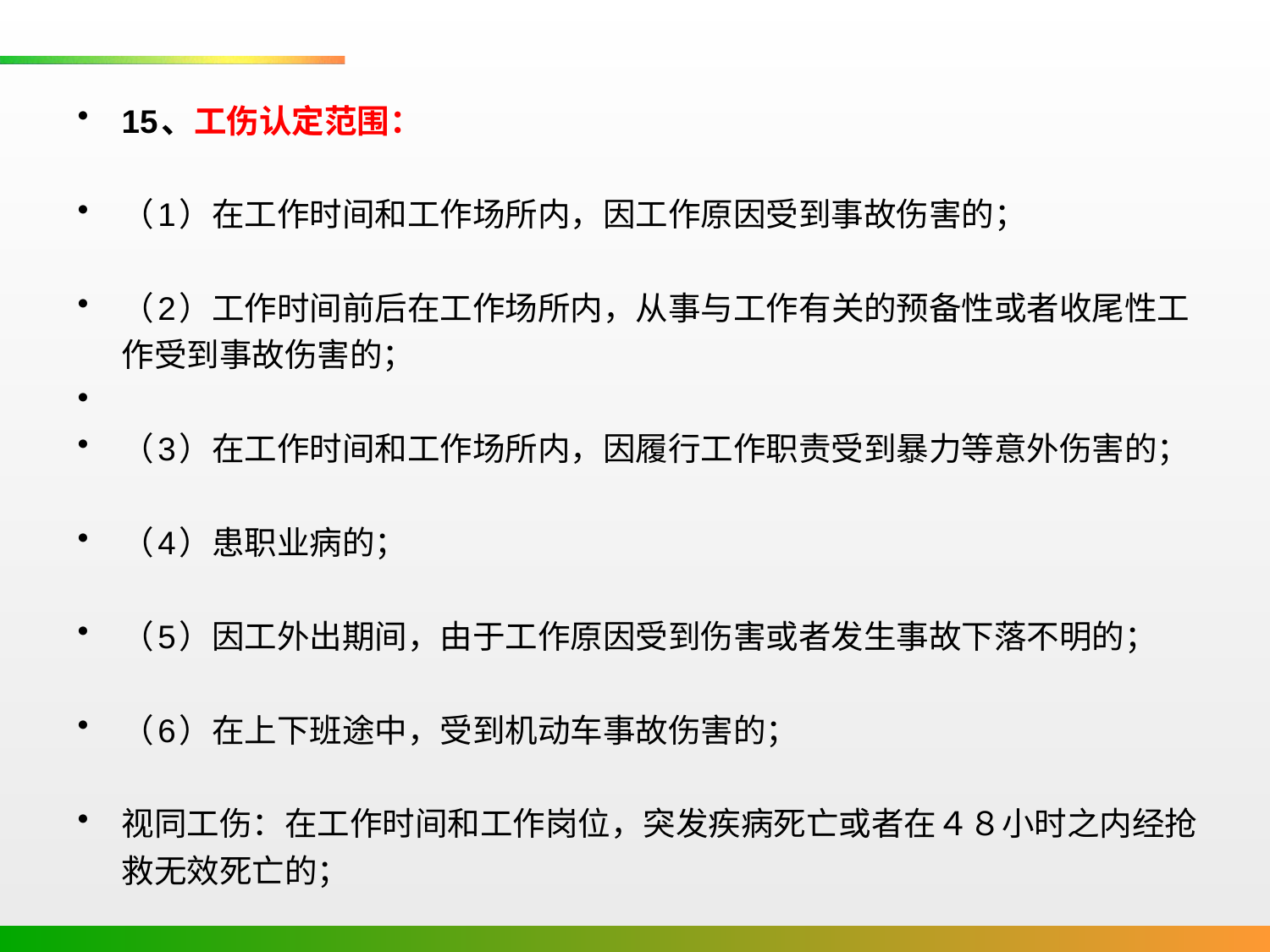

15、工伤认定范围：

（1）在工作时间和工作场所内，因工作原因受到事故伤害的；

（2）工作时间前后在工作场所内，从事与工作有关的预备性或者收尾性工作受到事故伤害的；

（3）在工作时间和工作场所内，因履行工作职责受到暴力等意外伤害的；

（4）患职业病的；

（5）因工外出期间，由于工作原因受到伤害或者发生事故下落不明的；

（6）在上下班途中，受到机动车事故伤害的；

视同工伤：在工作时间和工作岗位，突发疾病死亡或者在４８小时之内经抢救无效死亡的；